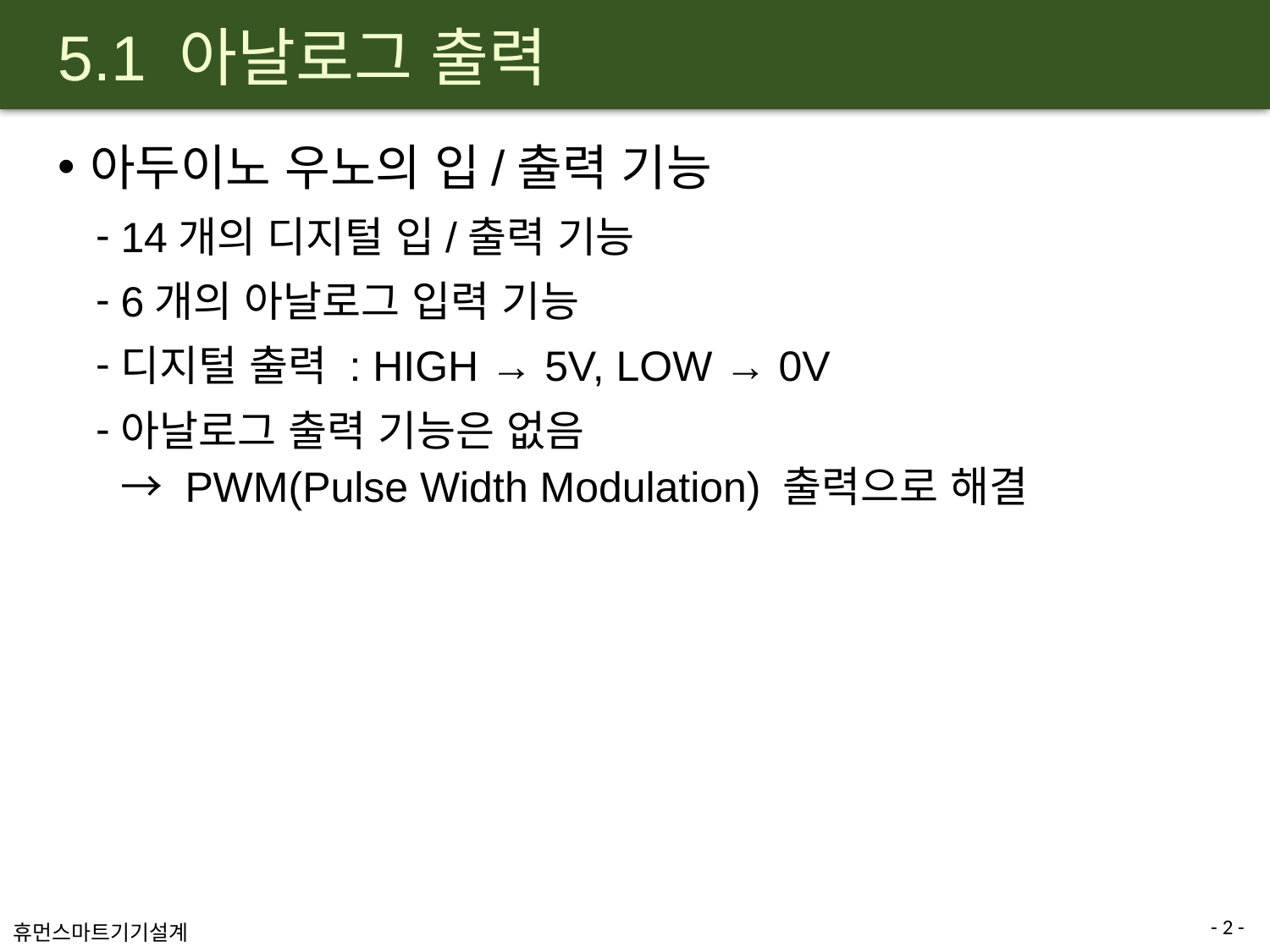

# 5.1 아날로그 출력
아두이노 우노의 입/출력 기능
14개의 디지털 입/출력 기능
6개의 아날로그 입력 기능
디지털 출력 : HIGH → 5V, LOW → 0V
아날로그 출력 기능은 없음
→ PWM(Pulse Width Modulation) 출력으로 해결
- 2 -